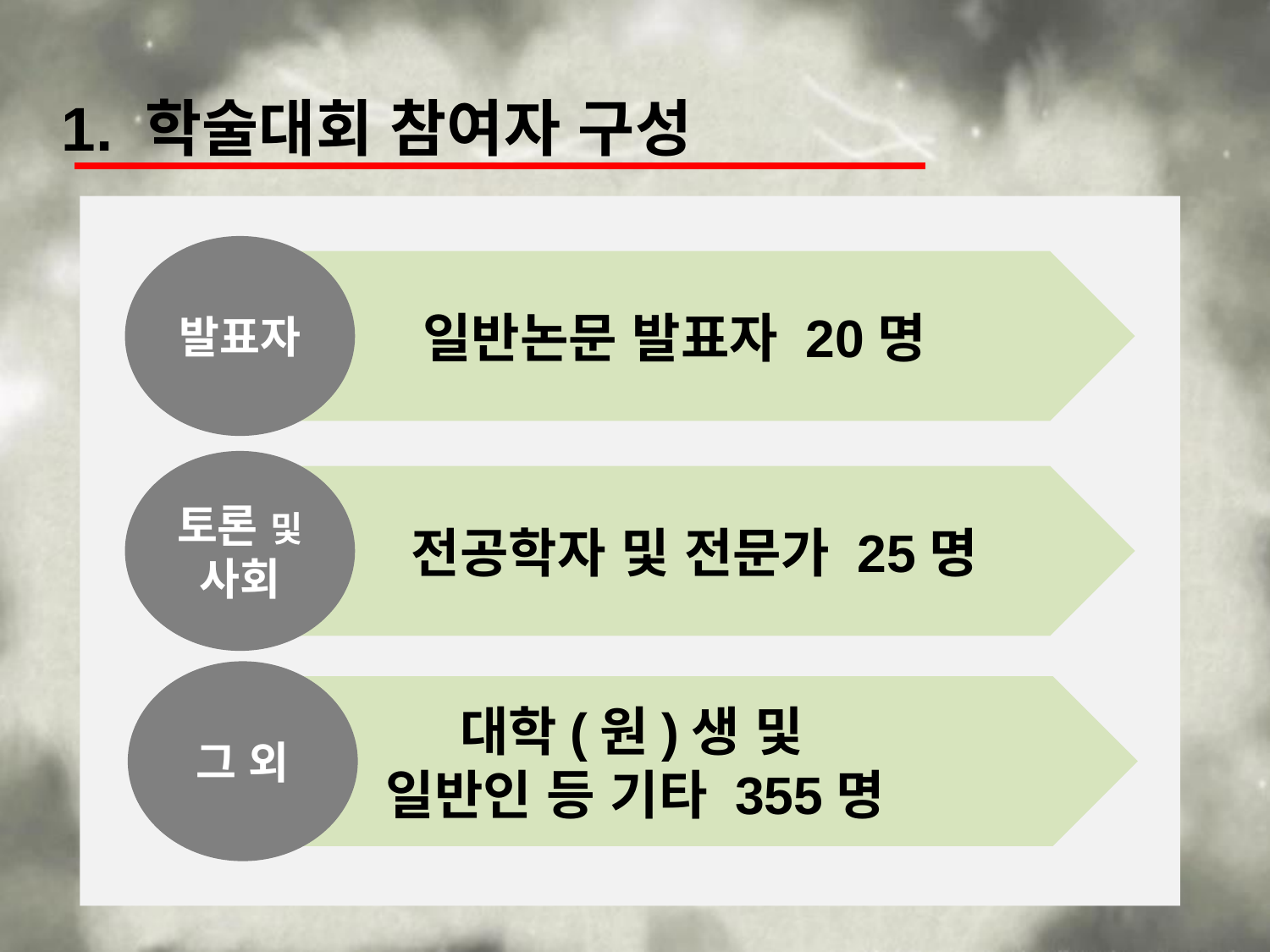

1. 학술대회 참여자 구성

발표자
    일반논문 발표자 20명
토론 및
사회
      전공학자 및 전문가 25명
그 외
                대학(원)생 및
           일반인 등 기타 355명